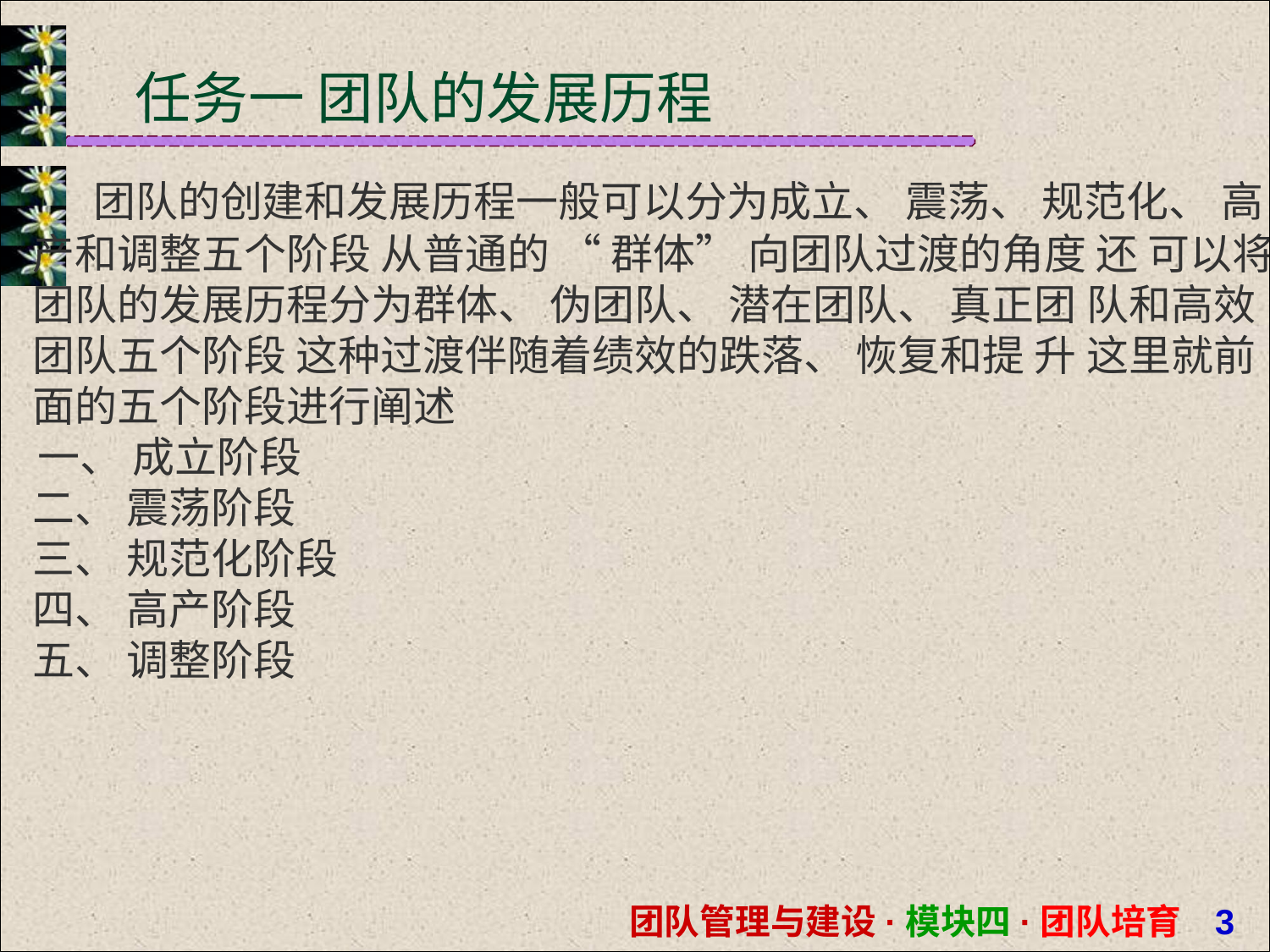

# 任务一 团队的发展历程

    团队的创建和发展历程一般可以分为成立、 震荡、 规范化、 高产和调整五个阶段 从普通的 “ 群体” 向团队过渡的角度 还 可以将团队的发展历程分为群体、 伪团队、 潜在团队、 真正团 队和高效团队五个阶段 这种过渡伴随着绩效的跌落、 恢复和提 升 这里就前面的五个阶段进行阐述
一、 成立阶段 二、 震荡阶段 三、 规范化阶段 四、 高产阶段 五、 调整阶段

团队管理与建设·模块四·团队培育 3